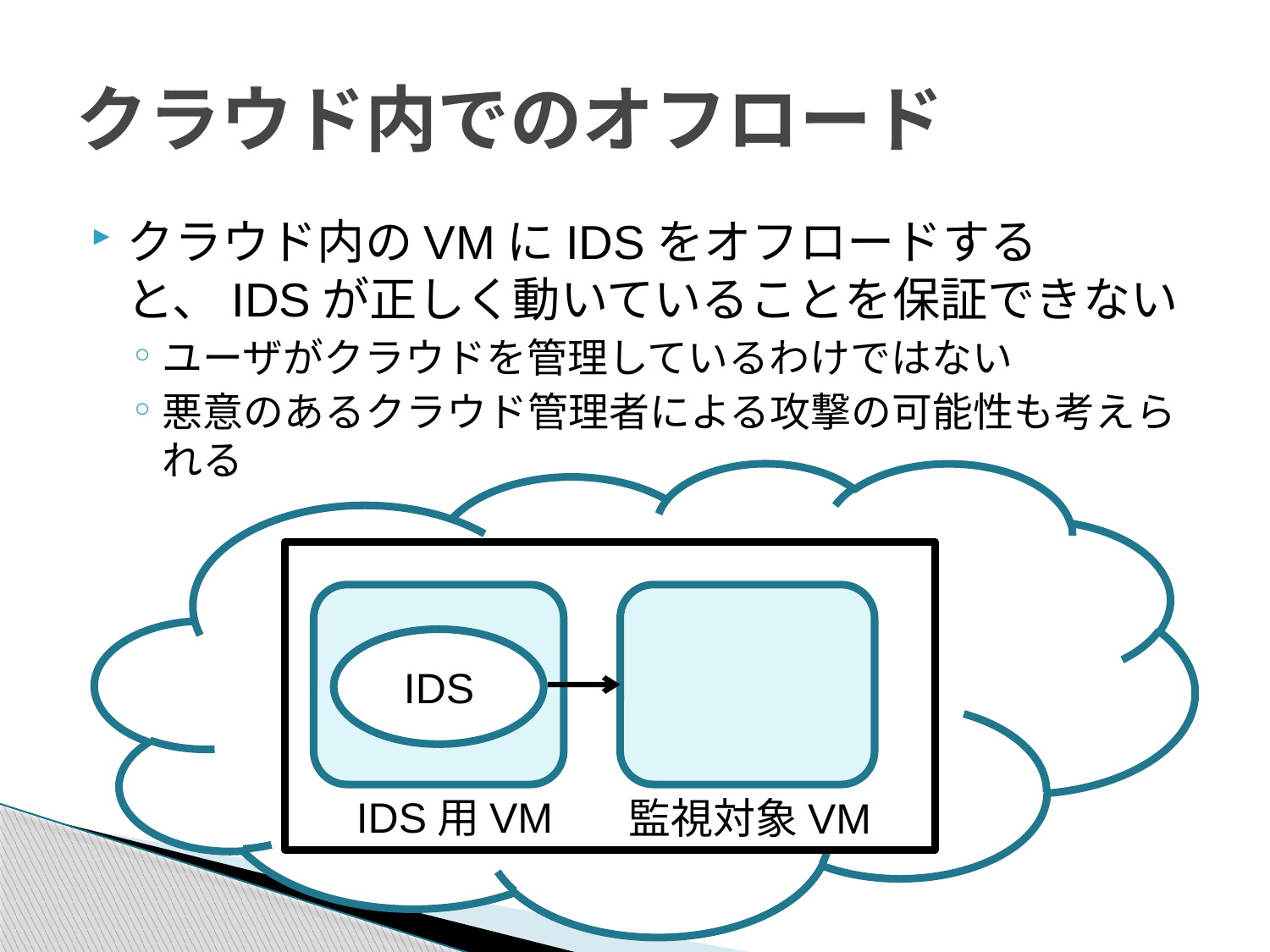

# クラウド内でのオフロード
クラウド内のVMにIDSをオフロードすると、IDSが正しく動いていることを保証できない
ユーザがクラウドを管理しているわけではない
悪意のあるクラウド管理者による攻撃の可能性も考えられる

IDS
IDS用VM
監視対象VM